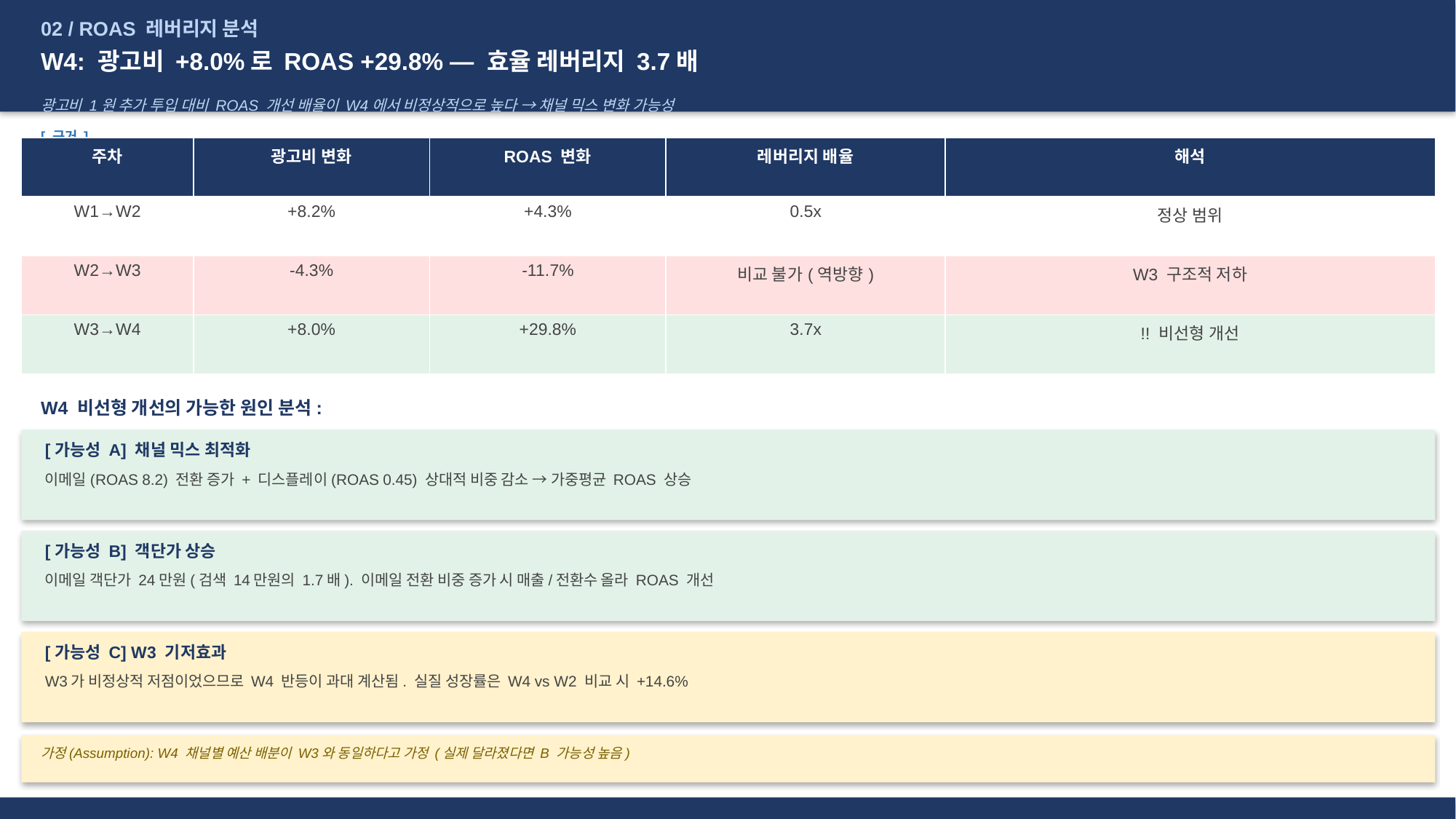

02 / ROAS 레버리지 분석
W4: 광고비 +8.0%로 ROAS +29.8% — 효율 레버리지 3.7배
광고비 1원 추가 투입 대비 ROAS 개선 배율이 W4에서 비정상적으로 높다 → 채널 믹스 변화 가능성
[ 근거 ]
| 주차 | 광고비 변화 | ROAS 변화 | 레버리지 배율 | 해석 |
| --- | --- | --- | --- | --- |
| W1→W2 | +8.2% | +4.3% | 0.5x | 정상 범위 |
| W2→W3 | -4.3% | -11.7% | 비교 불가(역방향) | W3 구조적 저하 |
| W3→W4 | +8.0% | +29.8% | 3.7x | !! 비선형 개선 |
W4 비선형 개선의 가능한 원인 분석:

[가능성 A] 채널 믹스 최적화
이메일(ROAS 8.2) 전환 증가 + 디스플레이(ROAS 0.45) 상대적 비중 감소 → 가중평균 ROAS 상승

[가능성 B] 객단가 상승
이메일 객단가 24만원(검색 14만원의 1.7배). 이메일 전환 비중 증가 시 매출/전환수 올라 ROAS 개선

[가능성 C] W3 기저효과
W3가 비정상적 저점이었으므로 W4 반등이 과대 계산됨. 실질 성장률은 W4 vs W2 비교 시 +14.6%

가정(Assumption): W4 채널별 예산 배분이 W3와 동일하다고 가정 (실제 달라졌다면 B 가능성 높음)